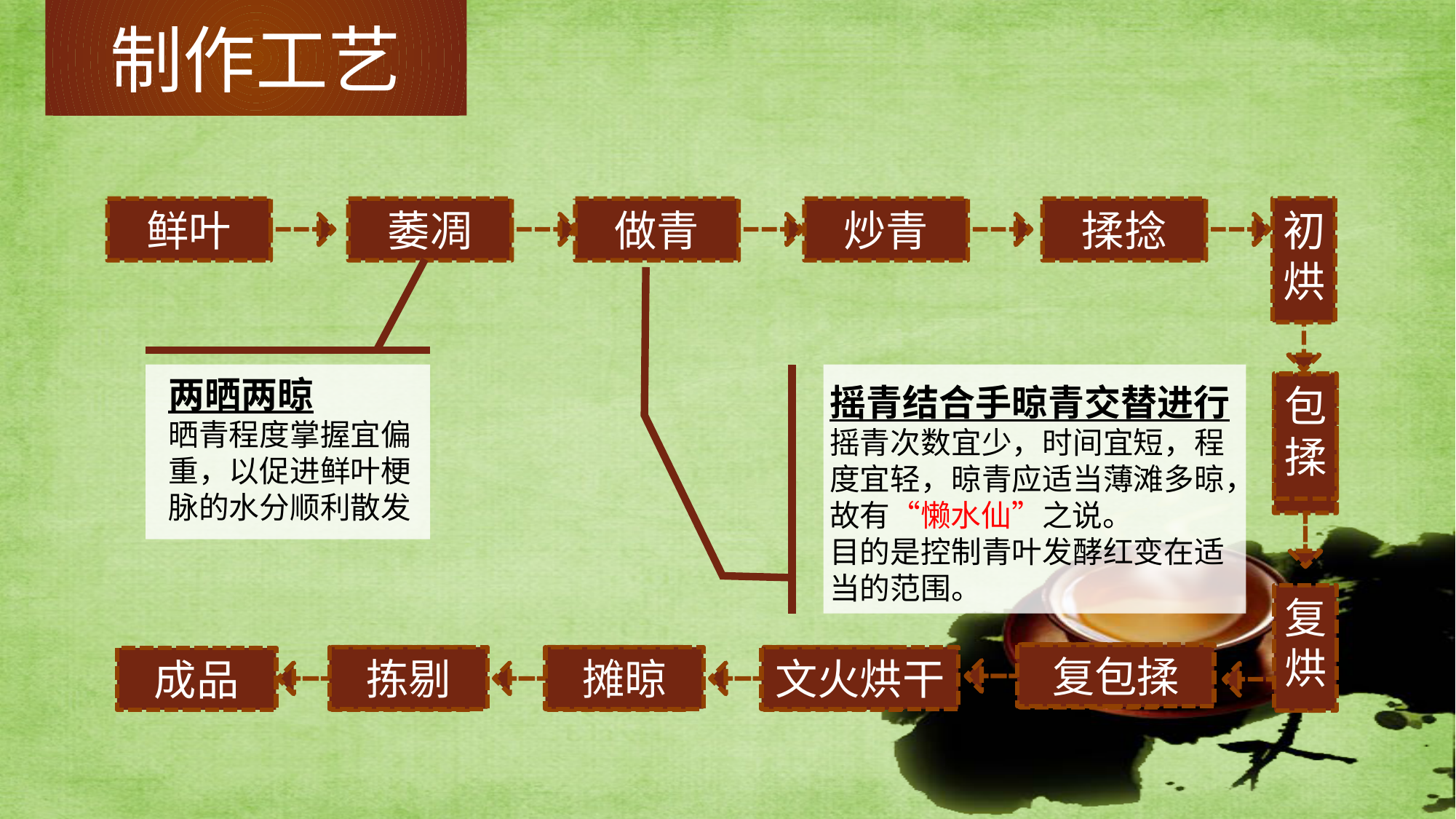

制作工艺
鲜叶
萎凋
做青
炒青
揉捻
初烘

两晒两晾
晒青程度掌握宜偏重，以促进鲜叶梗脉的水分顺利散发
摇青结合手晾青交替进行
摇青次数宜少，时间宜短，程度宜轻，晾青应适当薄滩多晾，故有“懒水仙”之说。
目的是控制青叶发酵红变在适当的范围。
包揉

复烘

复包揉

拣剔

摊晾

文火烘干
成品